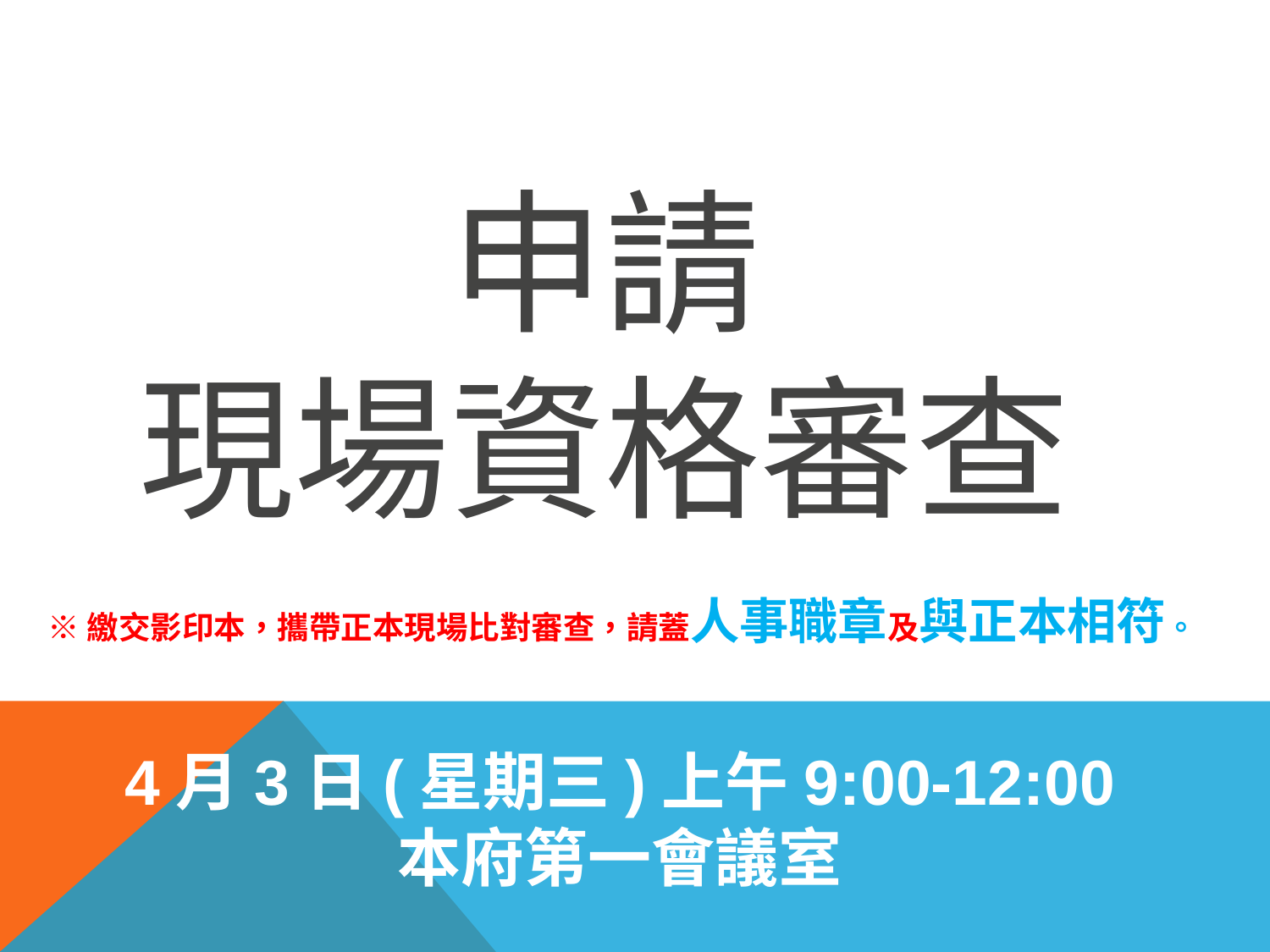

申請
現場資格審查
※繳交影印本，攜帶正本現場比對審查，請蓋人事職章及與正本相符。
4月3日(星期三)上午9:00-12:00
本府第一會議室